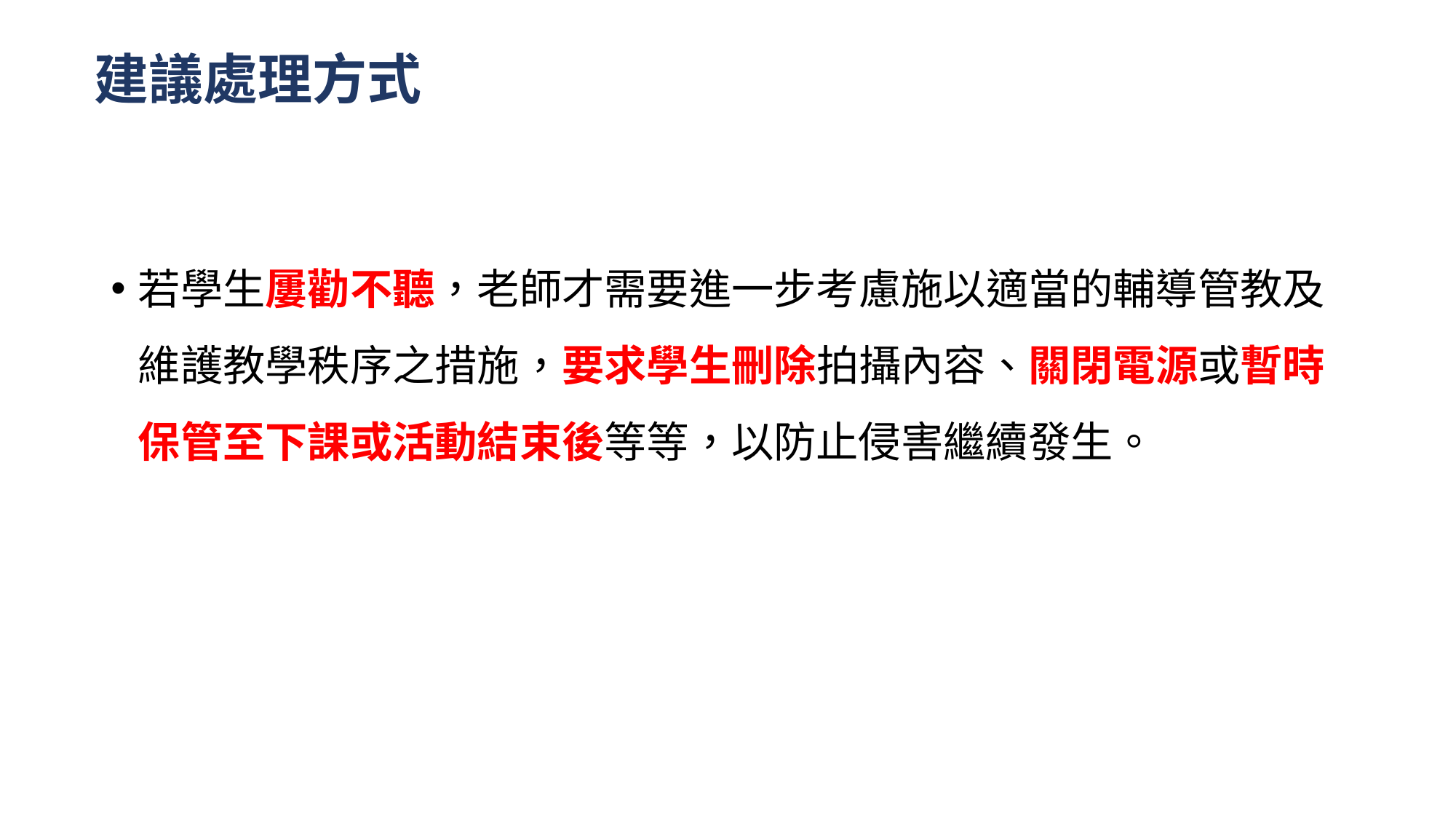

建議處理方式

若學生屢勸不聽，老師才需要進一步考慮施以適當的輔導管教及維護教學秩序之措施，要求學生刪除拍攝內容、關閉電源或暫時保管至下課或活動結束後等等，以防止侵害繼續發生。